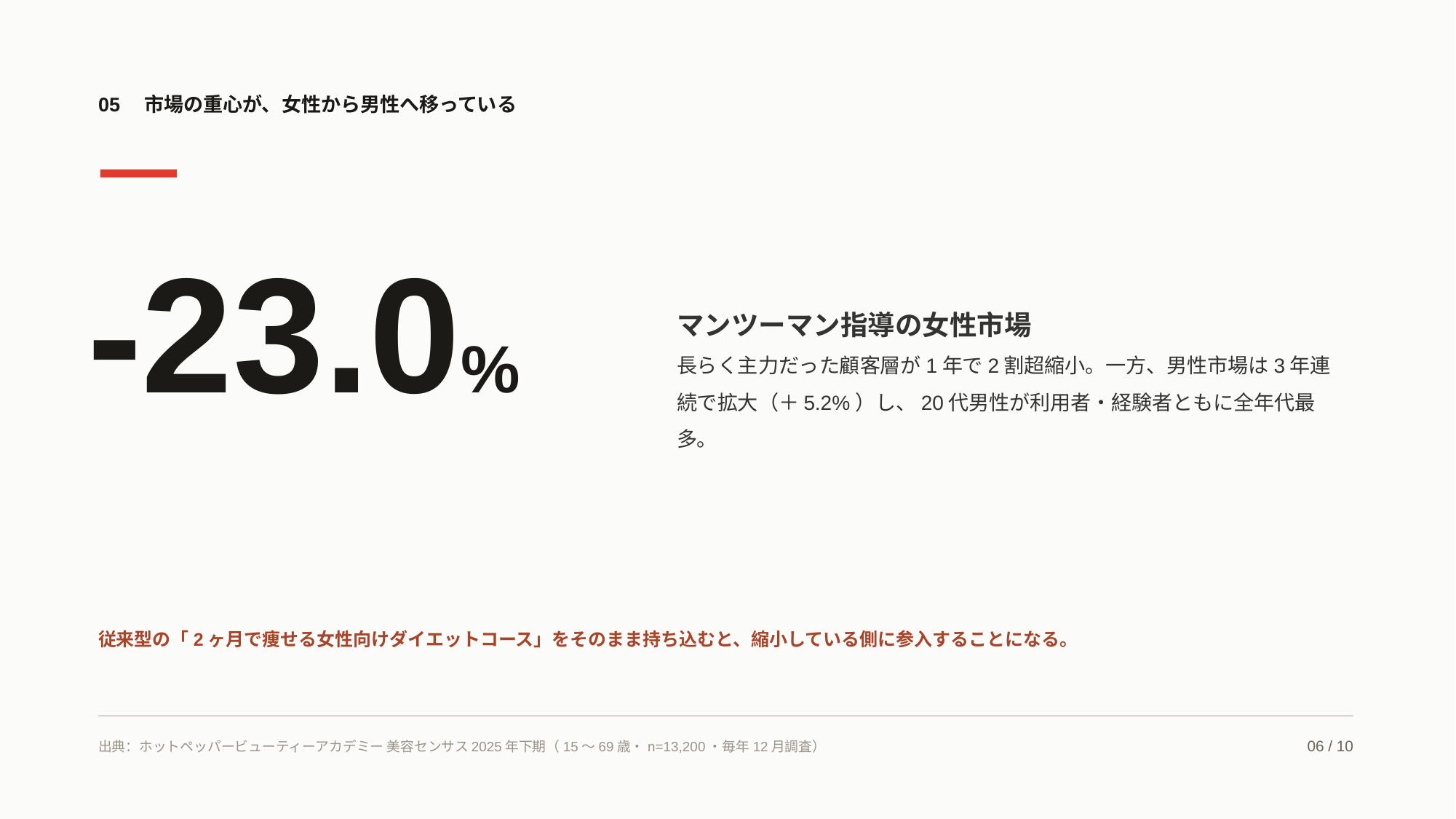

05　市場の重心が、女性から男性へ移っている

-23.0%
マンツーマン指導の女性市場
長らく主力だった顧客層が1年で2割超縮小。一方、男性市場は3年連続で拡大（＋5.2%）し、20代男性が利用者・経験者ともに全年代最多。
従来型の「2ヶ月で痩せる女性向けダイエットコース」をそのまま持ち込むと、縮小している側に参入することになる。

出典：ホットペッパービューティーアカデミー 美容センサス2025年下期（15〜69歳・n=13,200・毎年12月調査）
06 / 10